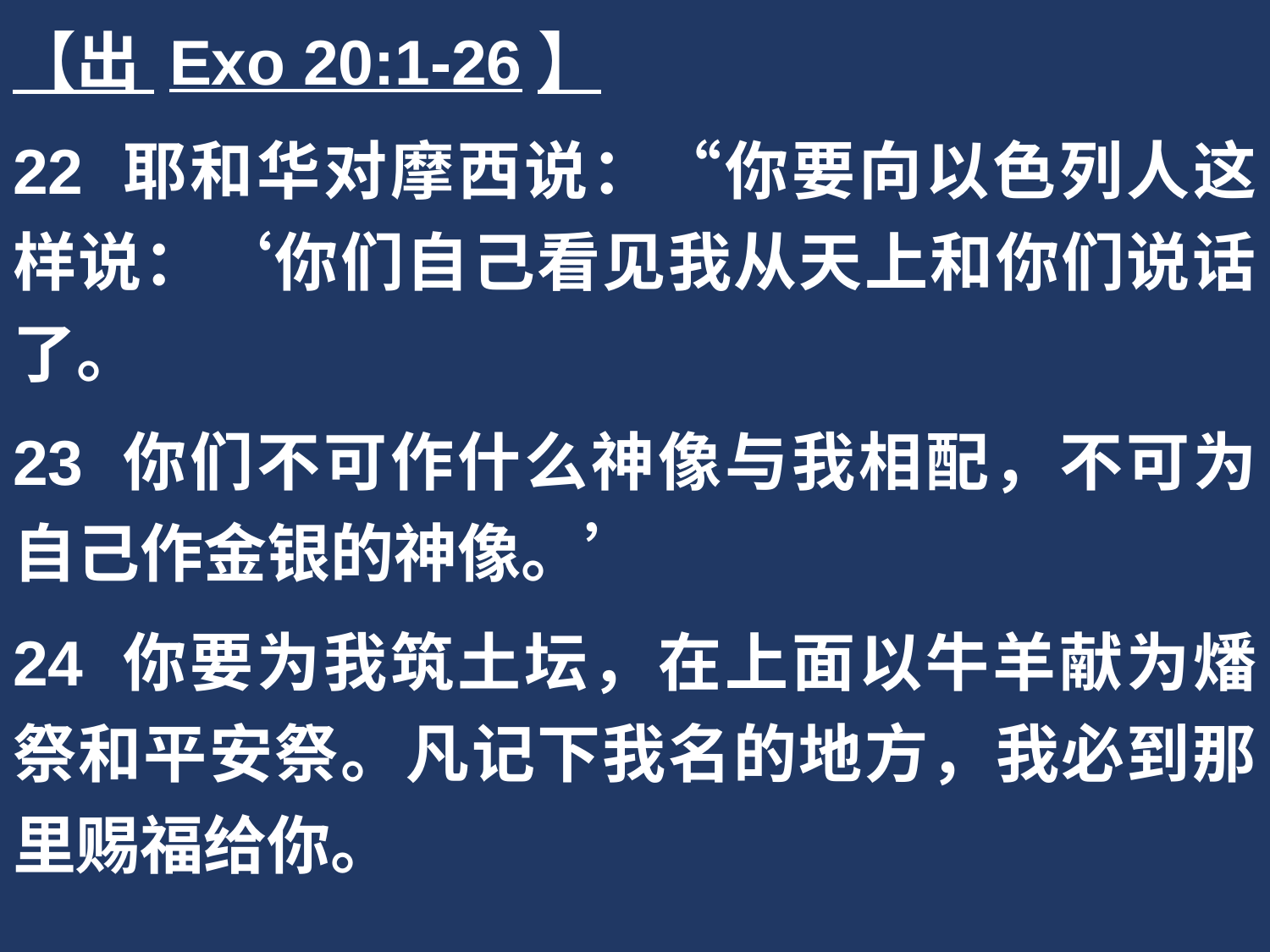

【出 Exo 20:1-26】
22 耶和华对摩西说：“你要向以色列人这样说：‘你们自己看见我从天上和你们说话了。
23 你们不可作什么神像与我相配，不可为自己作金银的神像。’
24 你要为我筑土坛，在上面以牛羊献为燔祭和平安祭。凡记下我名的地方，我必到那里赐福给你。